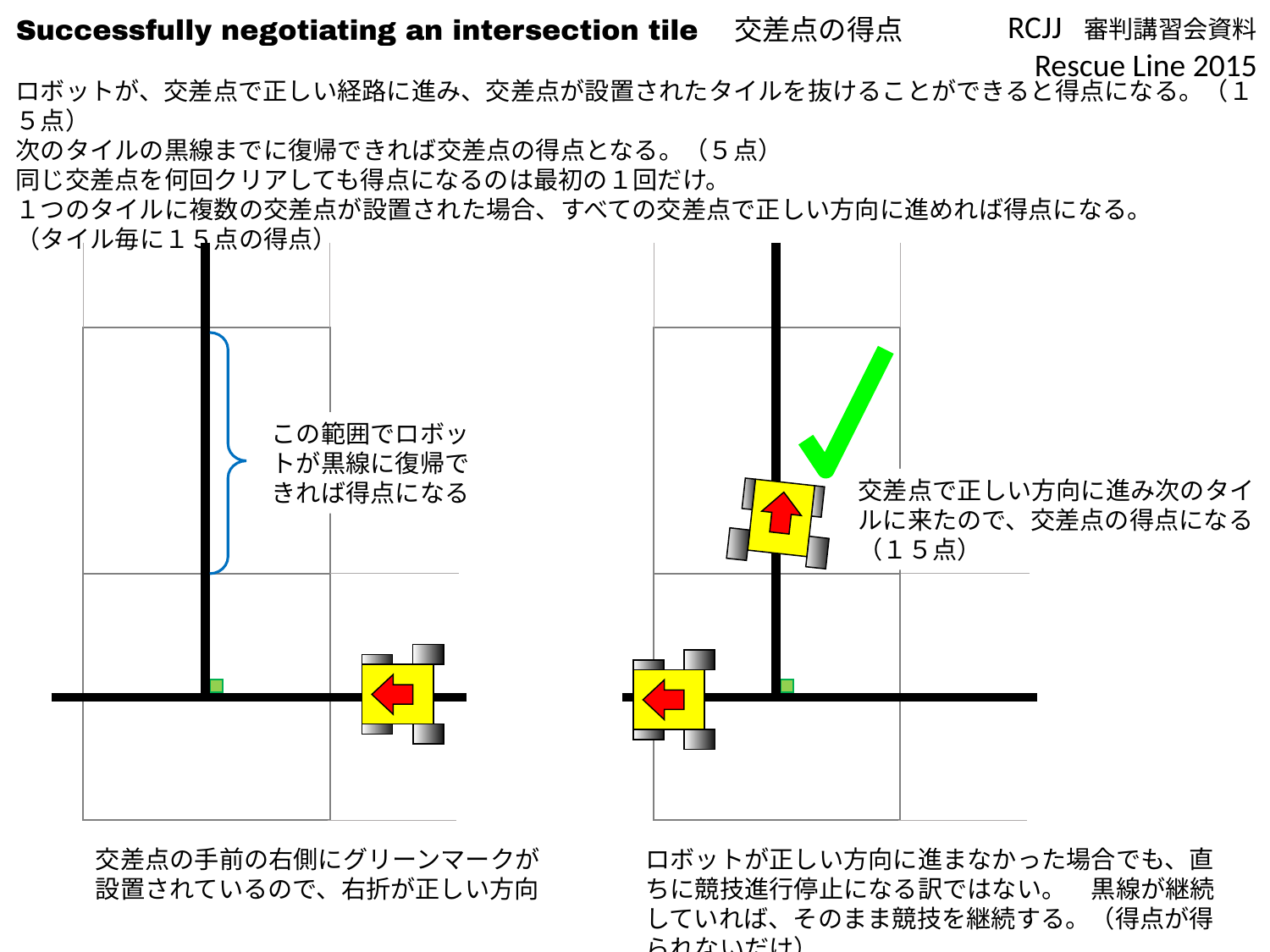

Successfully negotiating an intersection tile　交差点の得点

ロボットが、交差点で正しい経路に進み、交差点が設置されたタイルを抜けることができると得点になる。（１５点）
次のタイルの黒線までに復帰できれば交差点の得点となる。（５点）
同じ交差点を何回クリアしても得点になるのは最初の１回だけ。
１つのタイルに複数の交差点が設置された場合、すべての交差点で正しい方向に進めれば得点になる。
（タイル毎に１５点の得点）

この範囲でロボットが黒線に復帰できれば得点になる
交差点で正しい方向に進み次のタイルに来たので、交差点の得点になる（１５点）

交差点の手前の右側にグリーンマークが設置されているので、右折が正しい方向
ロボットが正しい方向に進まなかった場合でも、直ちに競技進行停止になる訳ではない。　黒線が継続していれば、そのまま競技を継続する。（得点が得られないだけ）